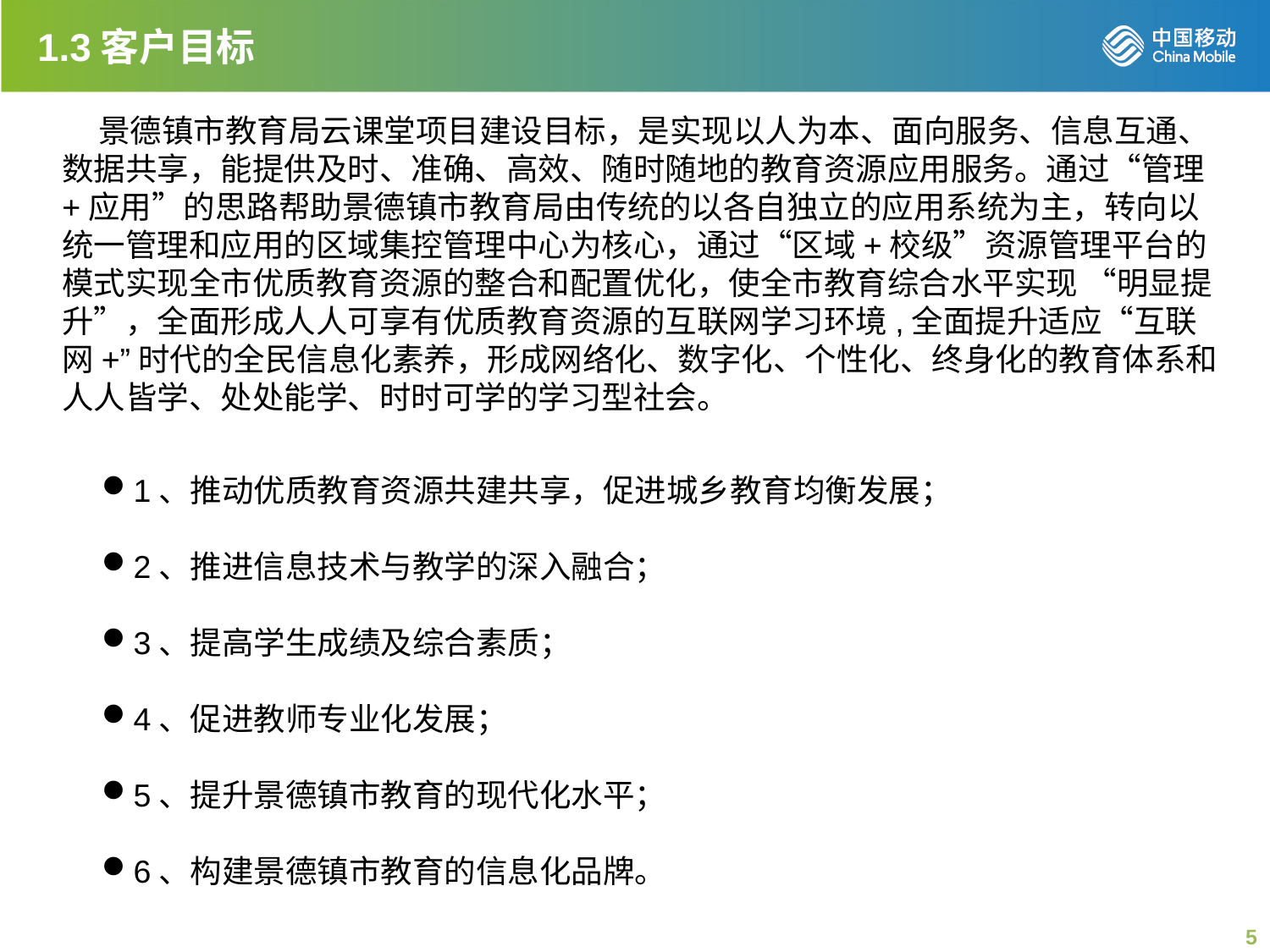

1.3客户目标
    景德镇市教育局云课堂项目建设目标，是实现以人为本、面向服务、信息互通、数据共享，能提供及时、准确、高效、随时随地的教育资源应用服务。通过“管理+应用”的思路帮助景德镇市教育局由传统的以各自独立的应用系统为主，转向以统一管理和应用的区域集控管理中心为核心，通过“区域+校级”资源管理平台的模式实现全市优质教育资源的整合和配置优化，使全市教育综合水平实现 “明显提升”，全面形成人人可享有优质教育资源的互联网学习环境,全面提升适应“互联网+”时代的全民信息化素养，形成网络化、数字化、个性化、终身化的教育体系和人人皆学、处处能学、时时可学的学习型社会。
1、推动优质教育资源共建共享，促进城乡教育均衡发展；
2、推进信息技术与教学的深入融合；
3、提高学生成绩及综合素质；
4、促进教师专业化发展；
5、提升景德镇市教育的现代化水平；
6、构建景德镇市教育的信息化品牌。